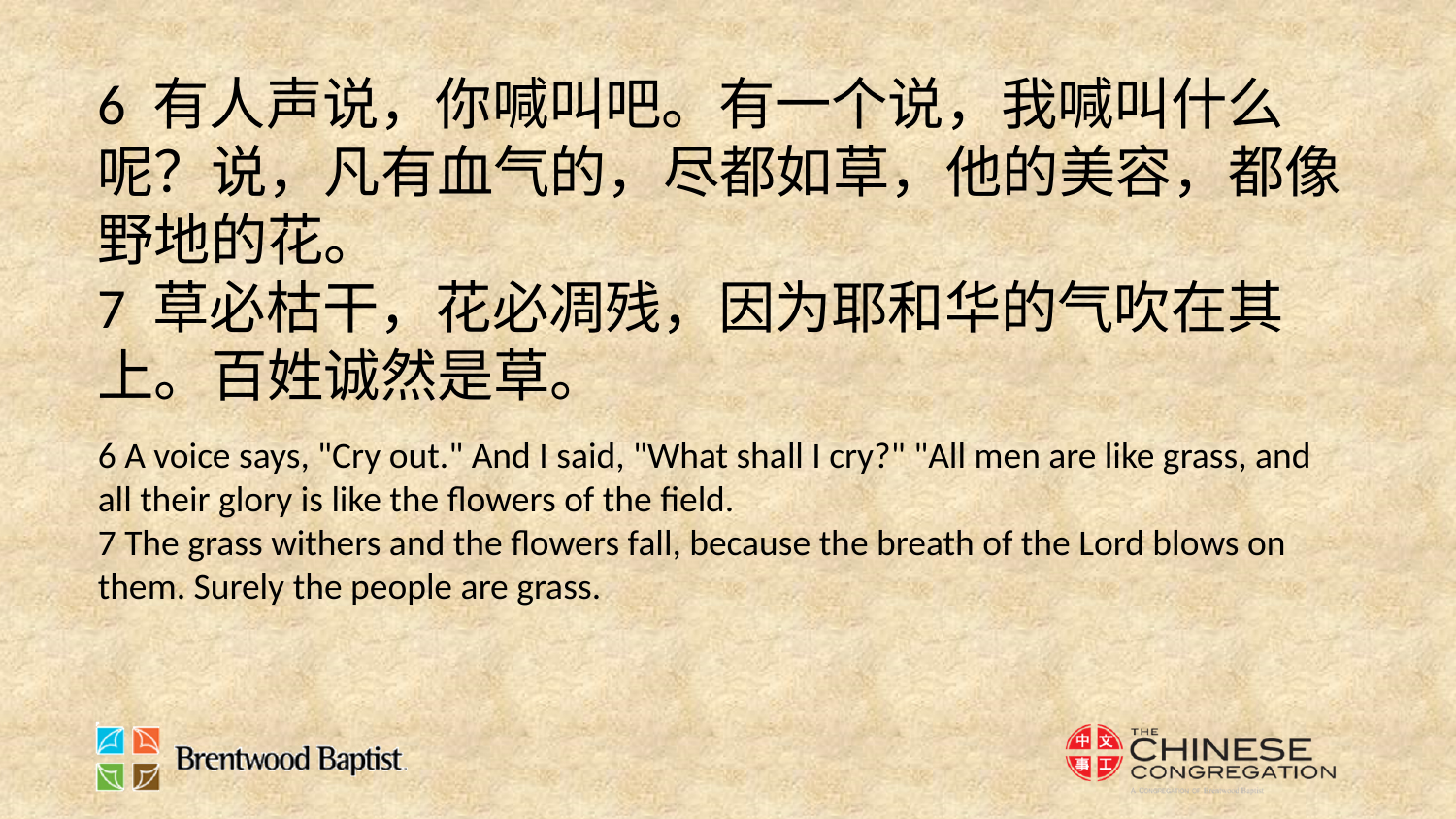

6 有人声说，你喊叫吧。有一个说，我喊叫什么呢？说，凡有血气的，尽都如草，他的美容，都像野地的花。
7 草必枯干，花必凋残，因为耶和华的气吹在其上。百姓诚然是草。

6 A voice says, "Cry out." And I said, "What shall I cry?" "All men are like grass, and all their glory is like the flowers of the field.
7 The grass withers and the flowers fall, because the breath of the Lord blows on them. Surely the people are grass.